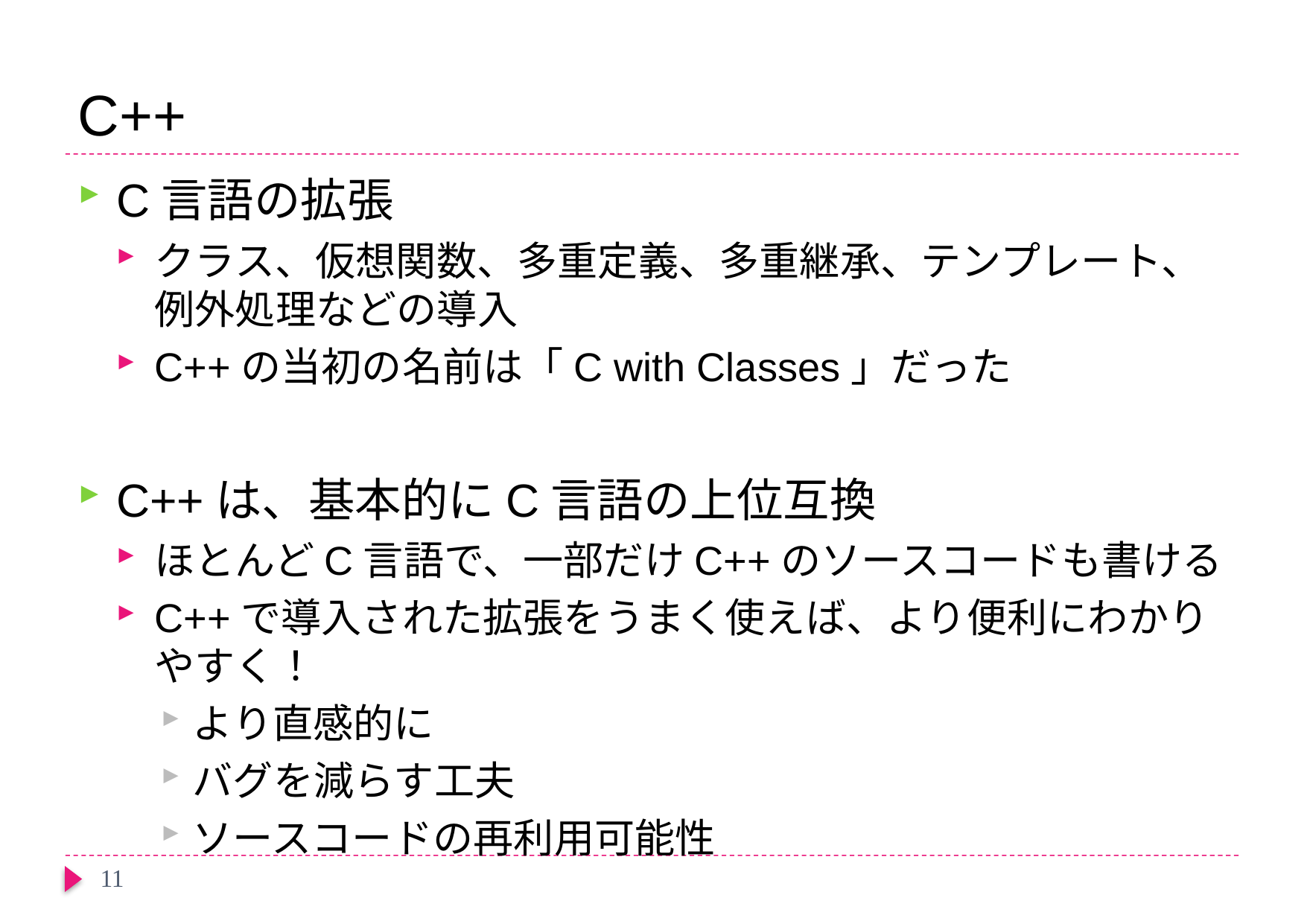

# C++
C言語の拡張
クラス、仮想関数、多重定義、多重継承、テンプレート、例外処理などの導入
C++の当初の名前は「C with Classes」だった

C++は、基本的にC言語の上位互換
ほとんどC言語で、一部だけC++のソースコードも書ける
C++で導入された拡張をうまく使えば、より便利にわかりやすく！
より直感的に
バグを減らす工夫
ソースコードの再利用可能性

11